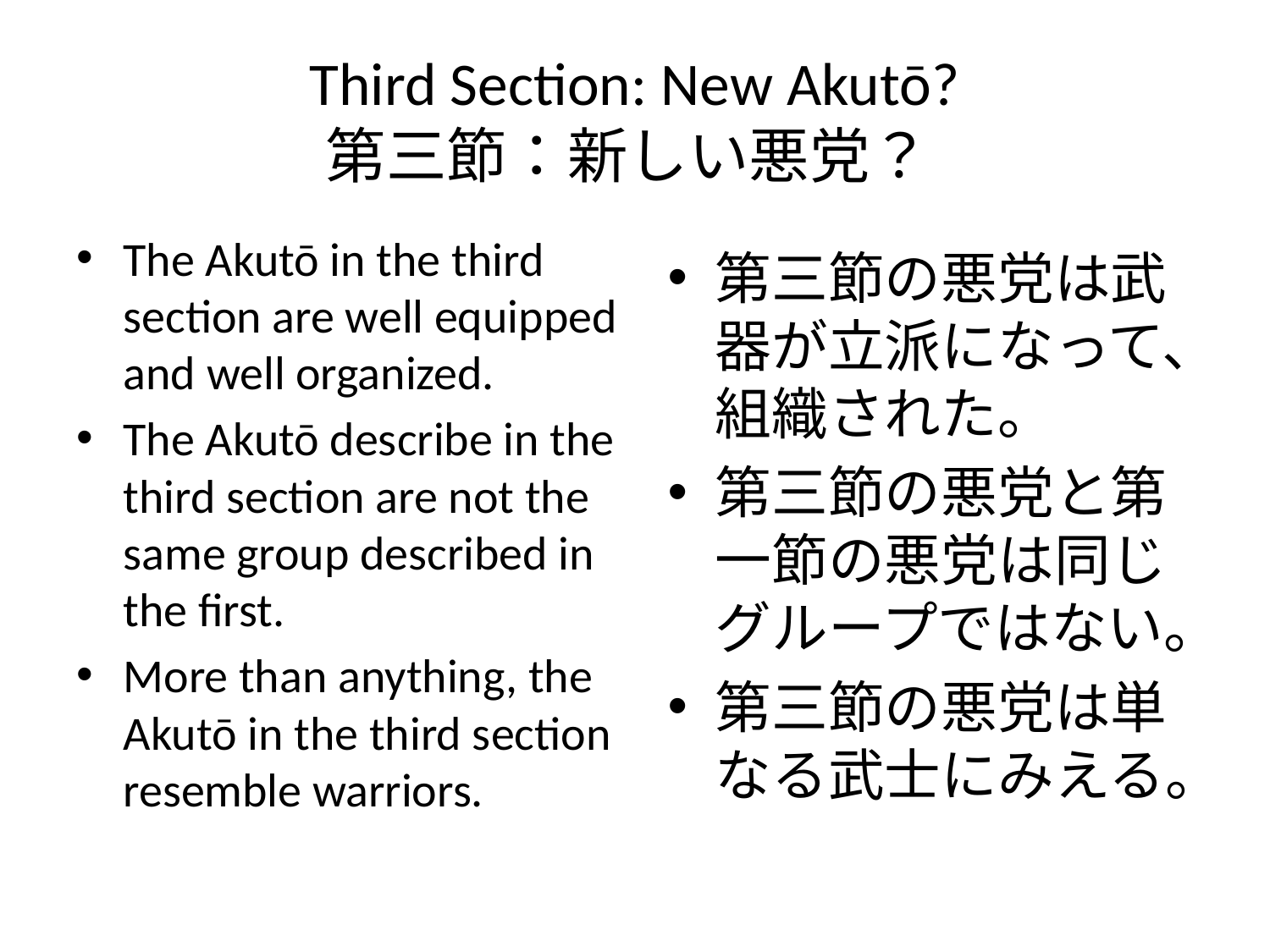

# Third Section: New Akutō? 第三節：新しい悪党？
The Akutō in the third section are well equipped and well organized.
The Akutō describe in the third section are not the same group described in the first.
More than anything, the Akutō in the third section resemble warriors.
第三節の悪党は武器が立派になって、組織された。
第三節の悪党と第一節の悪党は同じグループではない。
第三節の悪党は単なる武士にみえる。